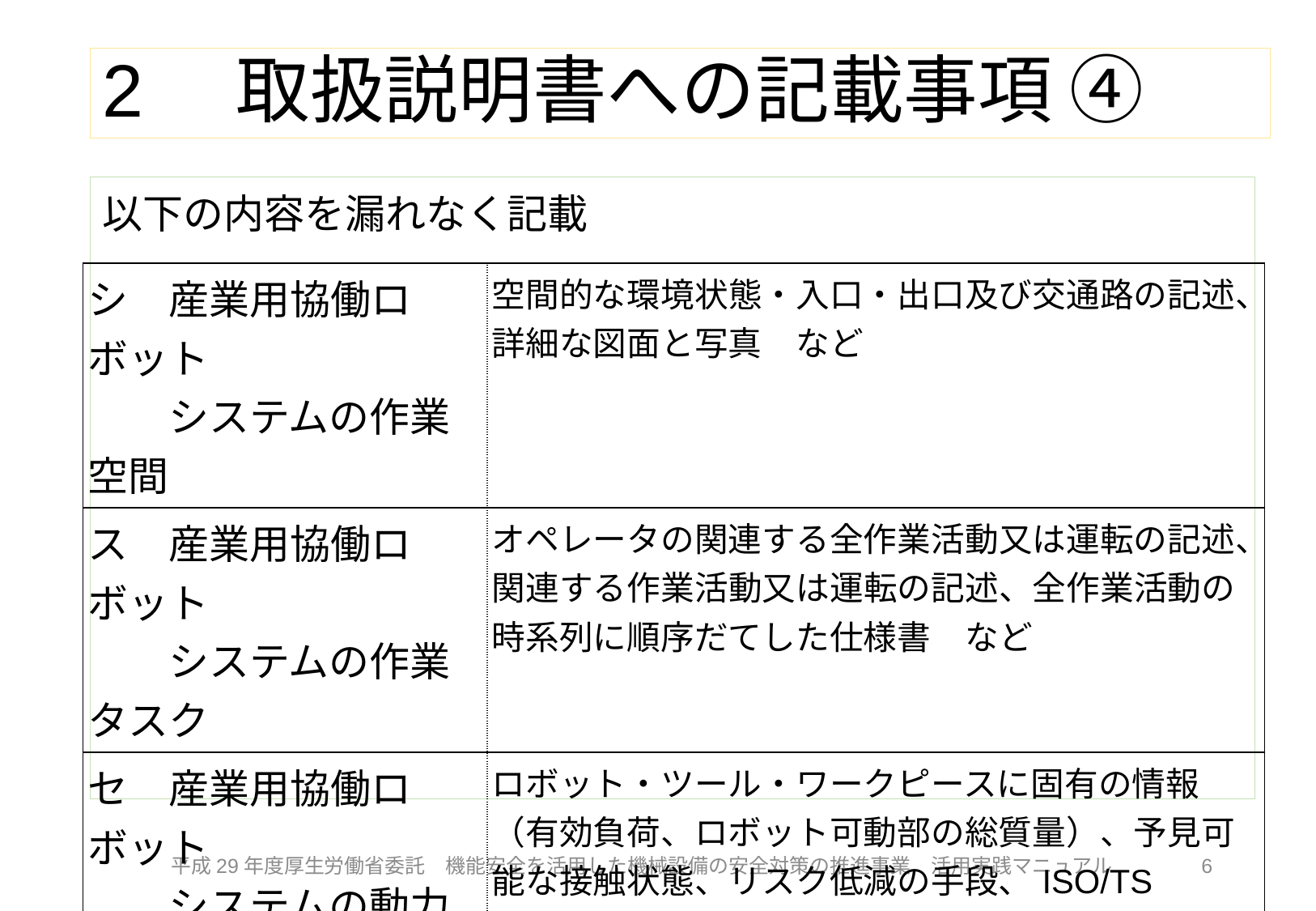

# 2　取扱説明書への記載事項 ④
以下の内容を漏れなく記載

| シ　産業用協働ロボット 　　システムの作業空間 | 空間的な環境状態・入口・出口及び交通路の記述、 詳細な図面と写真　など |
| --- | --- |
| ス　産業用協働ロボット 　　システムの作業タスク | オペレータの関連する全作業活動又は運転の記述、関連する作業活動又は運転の記述、全作業活動の時系列に順序だてした仕様書　など |
| セ　産業用協働ロボット 　　システムの動力制限 　　及び力制限 | ロボット・ツール・ワークピースに固有の情報（有効負荷、ロボット可動部の総質量）、予見可能な接触状態、リスク低減の手段、ISO/TS 15066:2016の附属書Aと異なる方策を用いる場合の関連データ・情報 |
平成29年度厚生労働省委託　機能安全を活用した機械設備の安全対策の推進事業　活用実践マニュアル
6